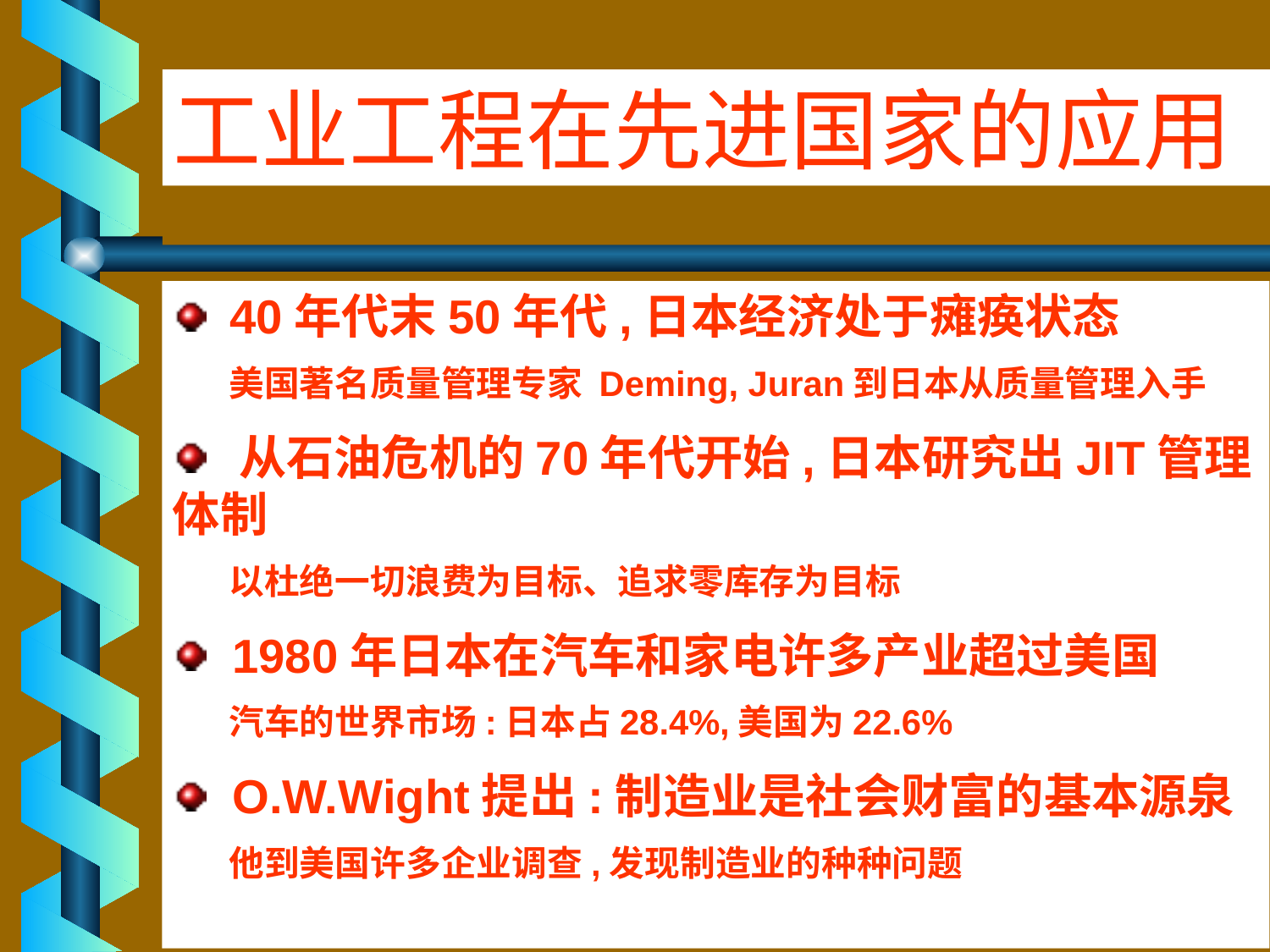

工业工程在先进国家的应用
工业工程在发展生产中的作用
				—— IE在先进国家的应用
  40年代末50年代,日本经济处于瘫痪状态
      美国著名质量管理专家 Deming, Juran到日本从质量管理入手
  从石油危机的70年代开始,日本研究出JIT管理体制
      以杜绝一切浪费为目标、追求零库存为目标
  1980年日本在汽车和家电许多产业超过美国
      汽车的世界市场:日本占28.4%,美国为22.6%
  O.W.Wight提出:制造业是社会财富的基本源泉
      他到美国许多企业调查,发现制造业的种种问题